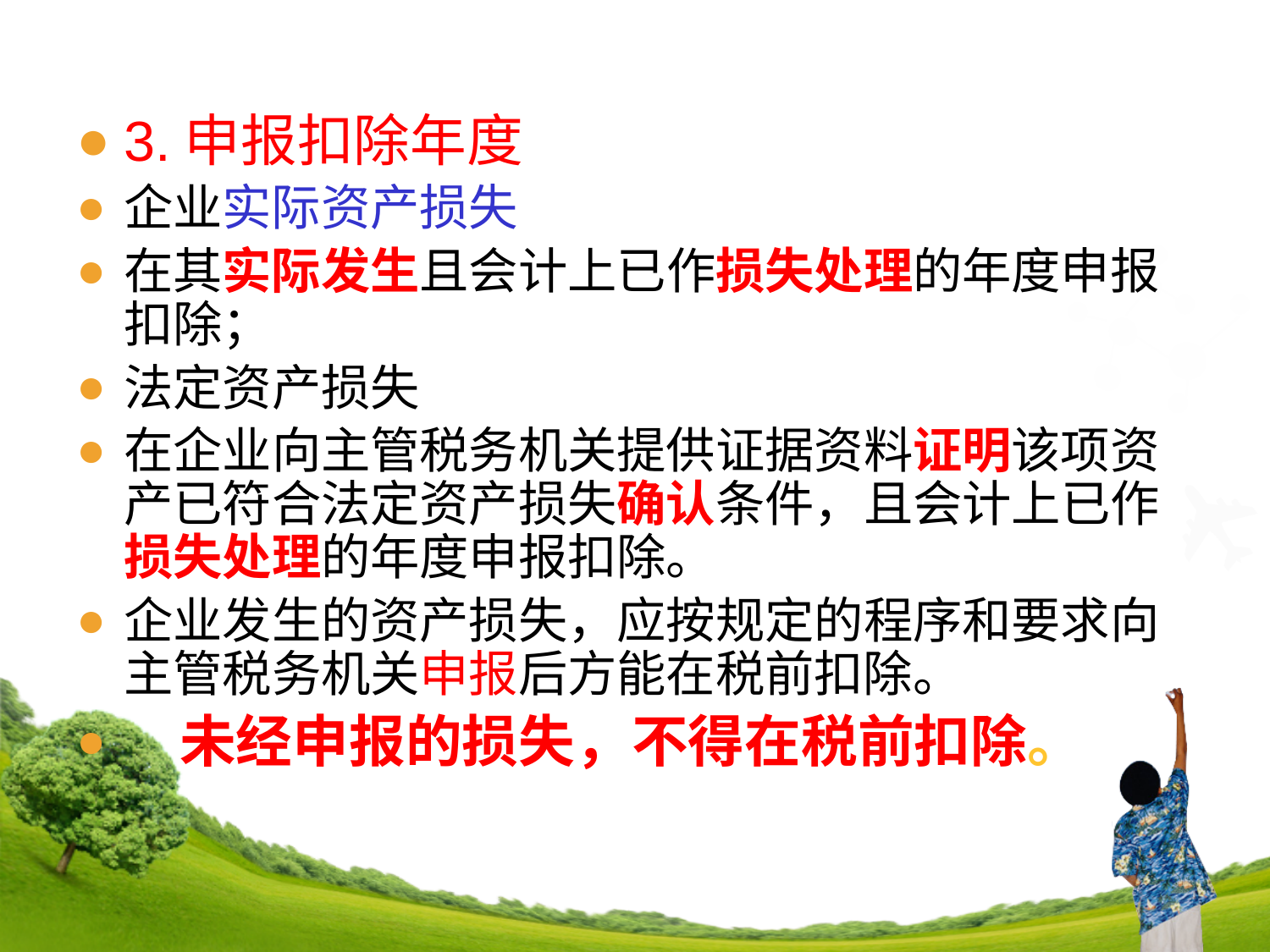

3.申报扣除年度
企业实际资产损失
在其实际发生且会计上已作损失处理的年度申报扣除；
法定资产损失
在企业向主管税务机关提供证据资料证明该项资产已符合法定资产损失确认条件，且会计上已作损失处理的年度申报扣除。
企业发生的资产损失，应按规定的程序和要求向主管税务机关申报后方能在税前扣除。
    未经申报的损失，不得在税前扣除。